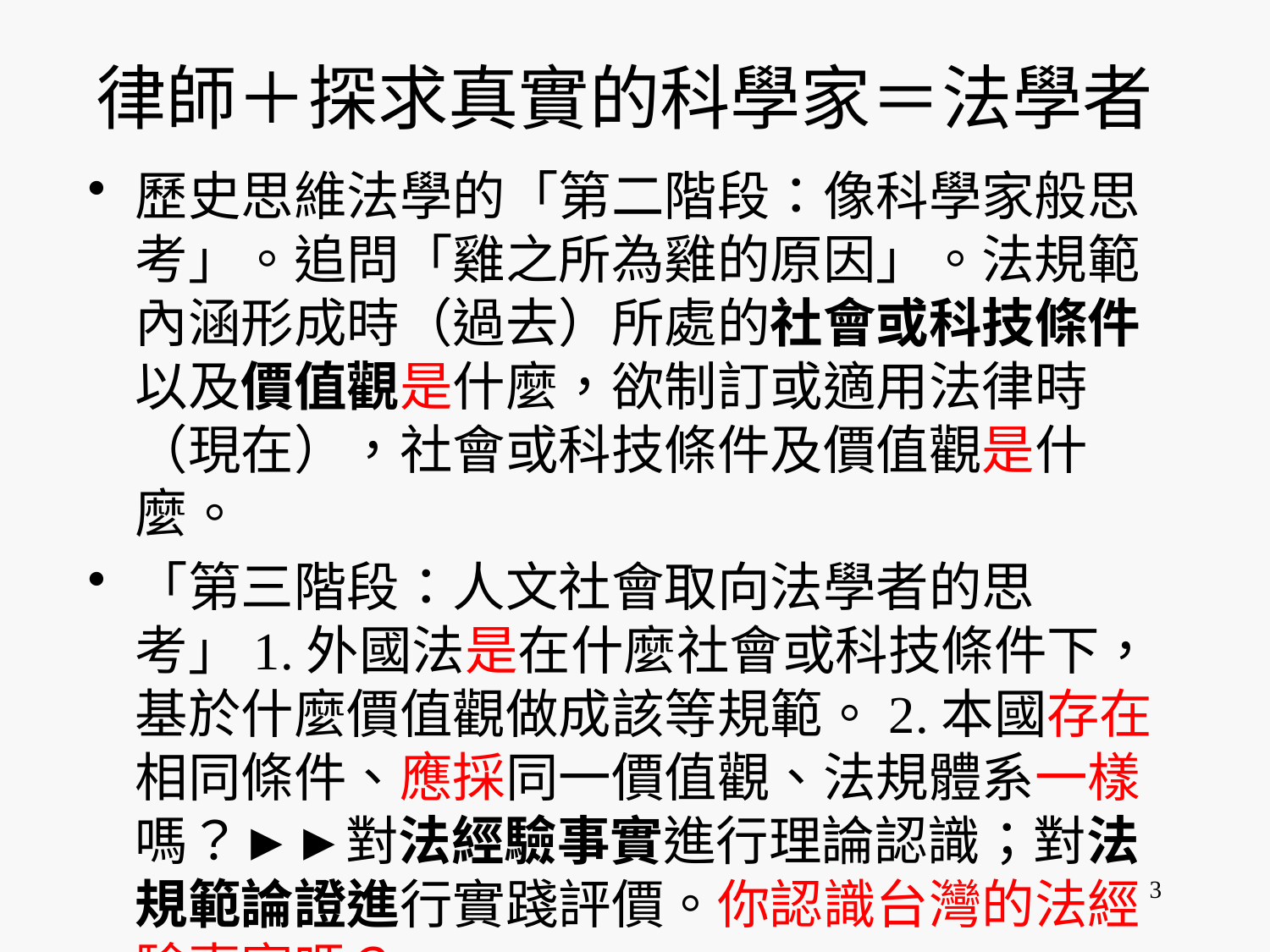

# 律師＋探求真實的科學家＝法學者
歷史思維法學的「第二階段：像科學家般思考」。追問「雞之所為雞的原因」。法規範內涵形成時（過去）所處的社會或科技條件以及價值觀是什麼，欲制訂或適用法律時（現在），社會或科技條件及價值觀是什麼。
「第三階段：人文社會取向法學者的思考」1.外國法是在什麼社會或科技條件下，基於什麼價值觀做成該等規範。2.本國存在相同條件、應採同一價值觀、法規體系一樣嗎？►►對法經驗事實進行理論認識；對法規範論證進行實踐評價。你認識台灣的法經驗事實嗎？

3